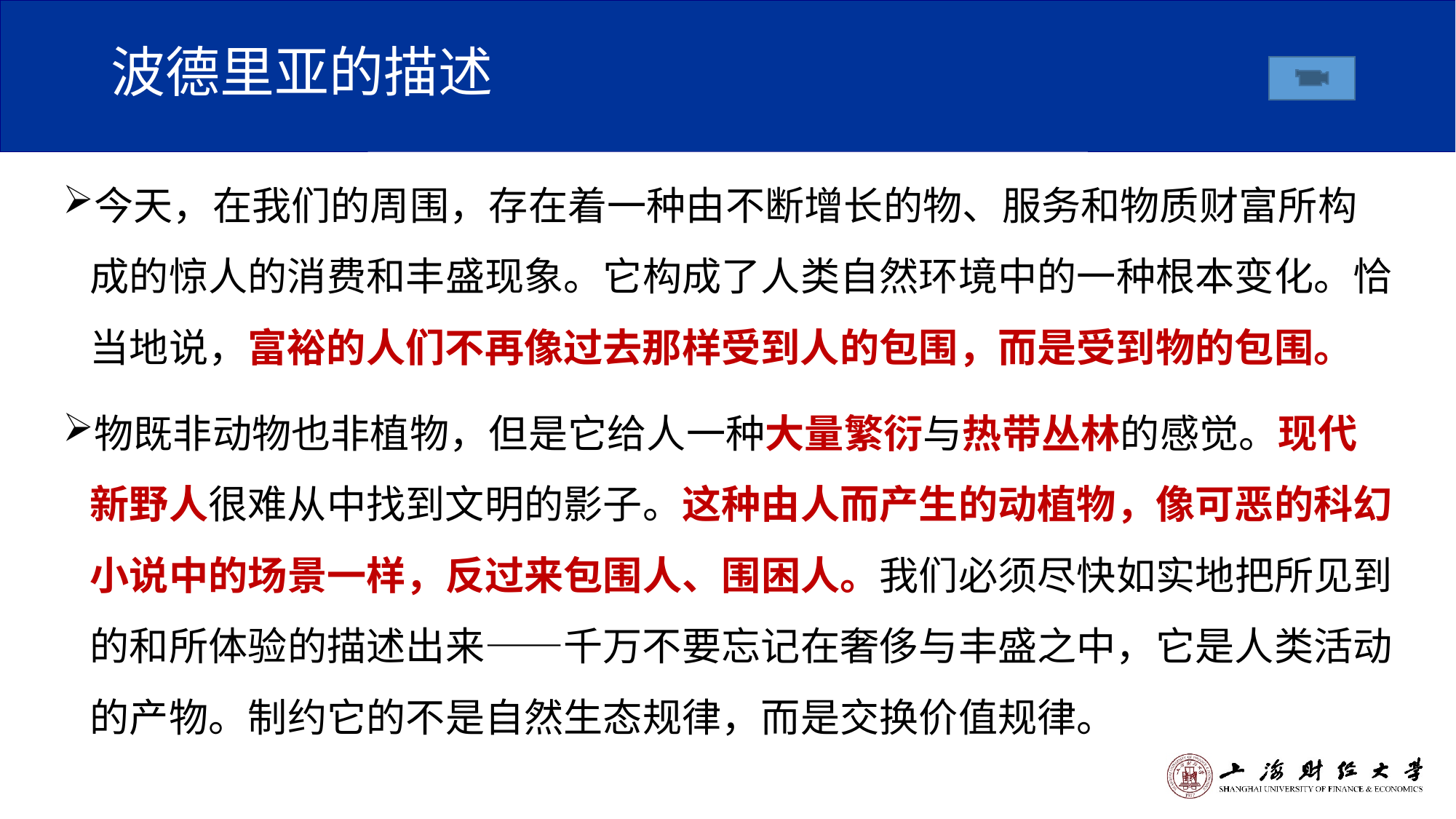

# 波德里亚的描述

今天，在我们的周围，存在着一种由不断增长的物、服务和物质财富所构成的惊人的消费和丰盛现象。它构成了人类自然环境中的一种根本变化。恰当地说，富裕的人们不再像过去那样受到人的包围，而是受到物的包围。
物既非动物也非植物，但是它给人一种大量繁衍与热带丛林的感觉。现代新野人很难从中找到文明的影子。这种由人而产生的动植物，像可恶的科幻小说中的场景一样，反过来包围人、围困人。我们必须尽快如实地把所见到的和所体验的描述出来——千万不要忘记在奢侈与丰盛之中，它是人类活动的产物。制约它的不是自然生态规律，而是交换价值规律。